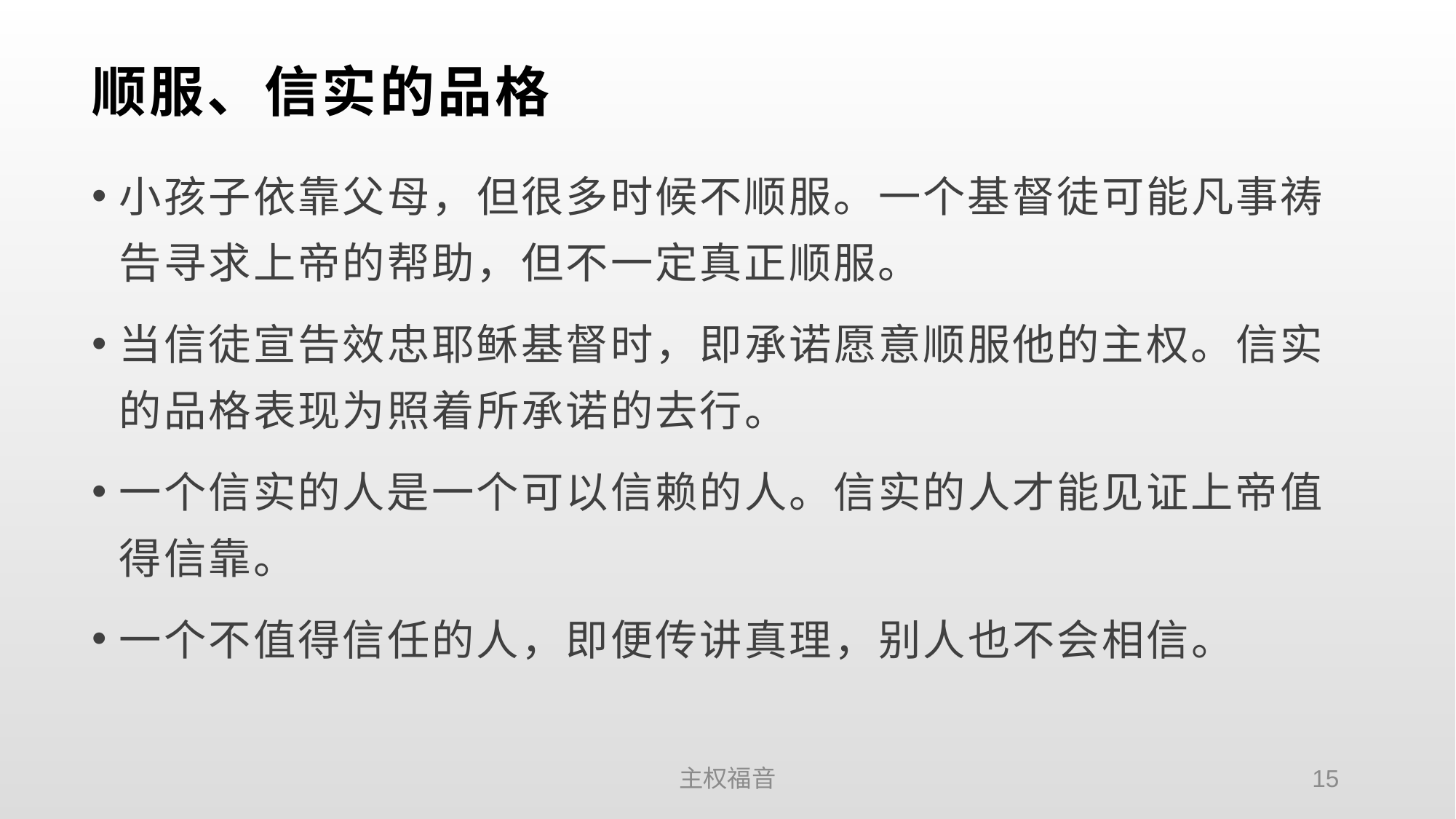

# 顺服、信实的品格
小孩子依靠父母，但很多时候不顺服。一个基督徒可能凡事祷告寻求上帝的帮助，但不一定真正顺服。
当信徒宣告效忠耶稣基督时，即承诺愿意顺服他的主权。信实的品格表现为照着所承诺的去行。
一个信实的人是一个可以信赖的人。信实的人才能见证上帝值得信靠。
一个不值得信任的人，即便传讲真理，别人也不会相信。

主权福音
15